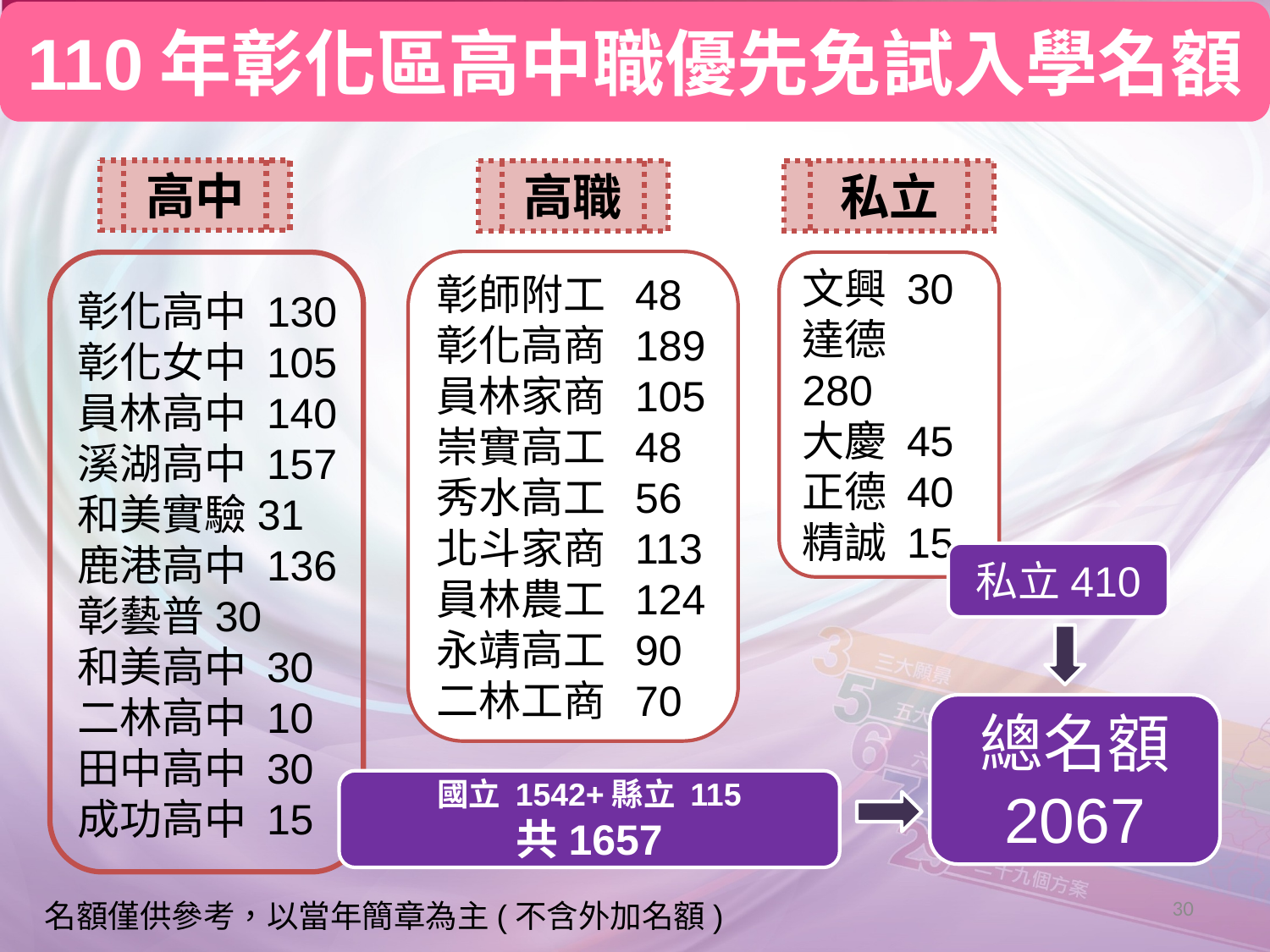

110年彰化區高中職優先免試入學名額
高中
高職
私立

彰師附工  48
彰化高商  189
員林家商  105
崇實高工  48
秀水高工  56
北斗家商  113
員林農工  124
永靖高工  90
二林工商  70

文興 30
達德 280
大慶 45
正德 40
精誠 15

彰化高中 130
彰化女中 105
員林高中 140
溪湖高中 157
和美實驗31
鹿港高中 136
彰藝普30
和美高中 30
二林高中 10
田中高中 30
成功高中 15

私立410

總名額 2067
國立 1542+縣立 115
共1657

30
名額僅供參考，以當年簡章為主(不含外加名額)